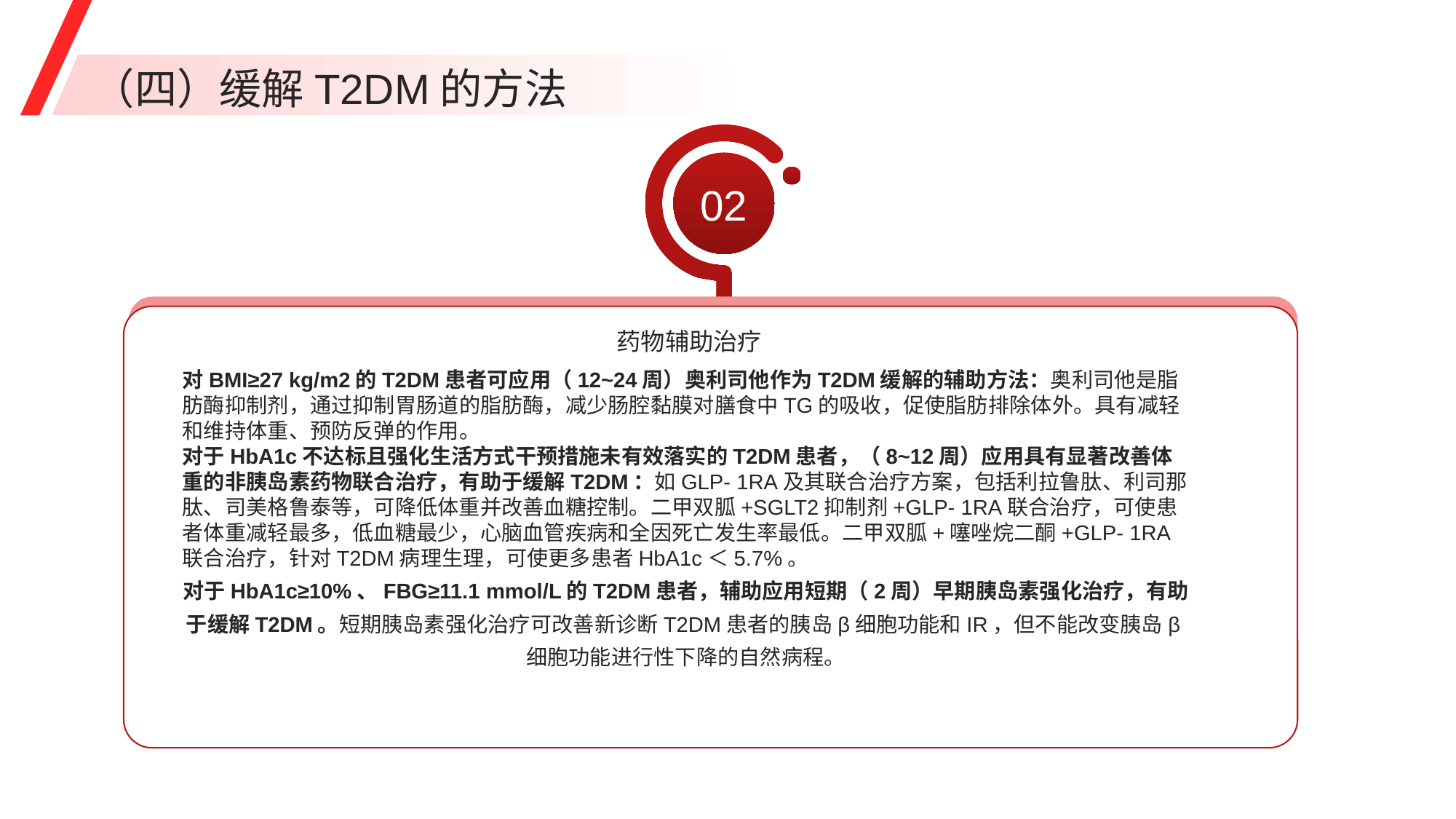

（四）缓解T2DM的方法

02

药物辅助治疗
对BMI≥27 kg/m2的T2DM患者可应用（12~24周）奥利司他作为T2DM缓解的辅助方法：奥利司他是脂肪酶抑制剂，通过抑制胃肠道的脂肪酶，减少肠腔黏膜对膳食中TG的吸收，促使脂肪排除体外。具有减轻和维持体重、预防反弹的作用。
对于HbA1c不达标且强化生活方式干预措施未有效落实的T2DM患者，（8~12周）应用具有显著改善体重的非胰岛素药物联合治疗，有助于缓解T2DM：如GLP- 1RA及其联合治疗方案，包括利拉鲁肽、利司那肽、司美格鲁泰等，可降低体重并改善血糖控制。二甲双胍+SGLT2抑制剂+GLP- 1RA联合治疗，可使患者体重减轻最多，低血糖最少，心脑血管疾病和全因死亡发生率最低。二甲双胍+噻唑烷二酮+GLP- 1RA联合治疗，针对T2DM病理生理，可使更多患者HbA1c＜5.7%。
对于HbA1c≥10%、FBG≥11.1 mmol/L的T2DM患者，辅助应用短期（2周）早期胰岛素强化治疗，有助于缓解T2DM。短期胰岛素强化治疗可改善新诊断T2DM患者的胰岛β细胞功能和IR，但不能改变胰岛β细胞功能进行性下降的自然病程。